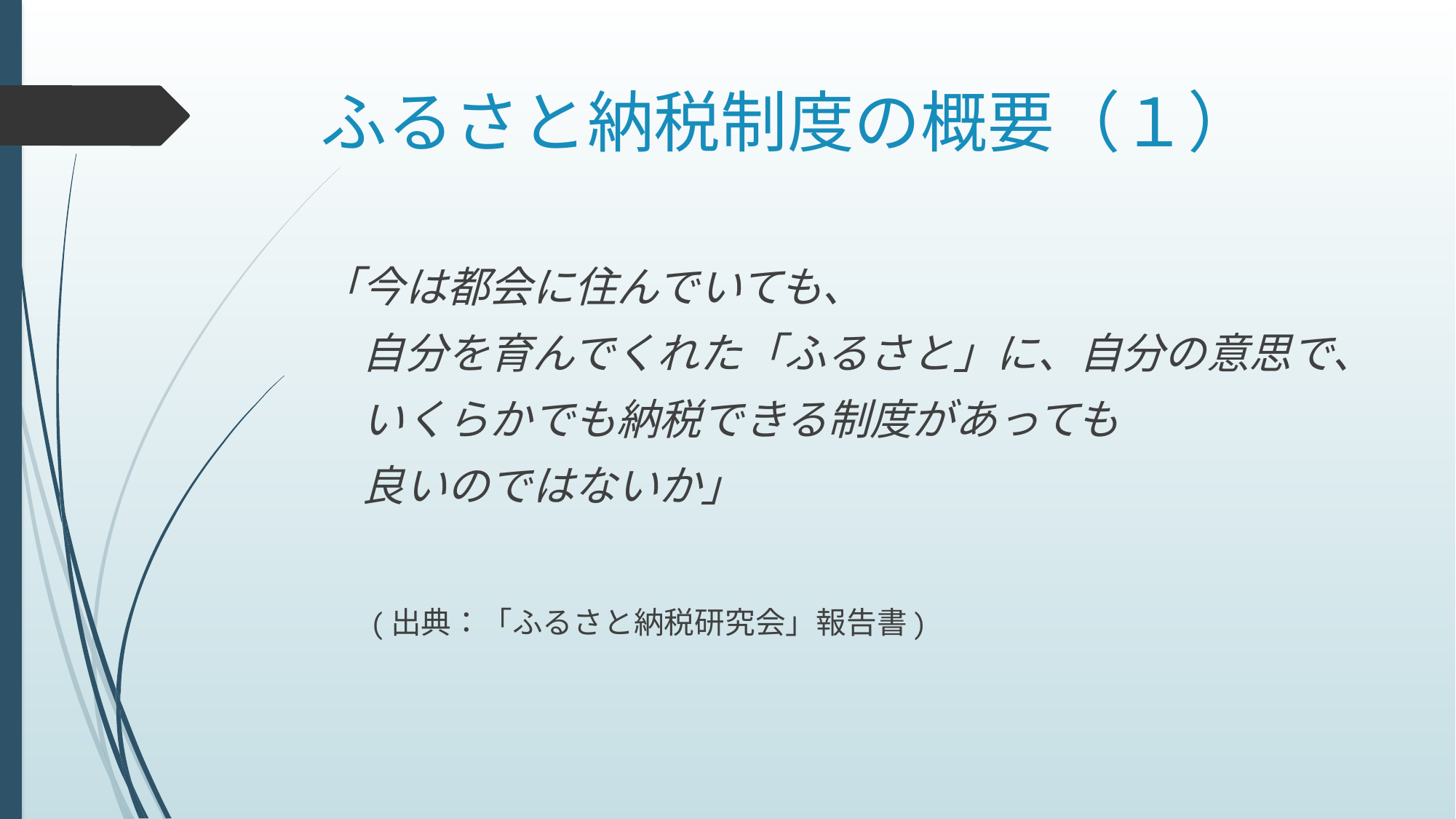

# ふるさと納税制度の概要（１）
「今は都会に住んでいても、
　自分を育んでくれた「ふるさと」に、自分の意思で、
　いくらかでも納税できる制度があっても
　良いのではないか」

　(出典：「ふるさと納税研究会」報告書)